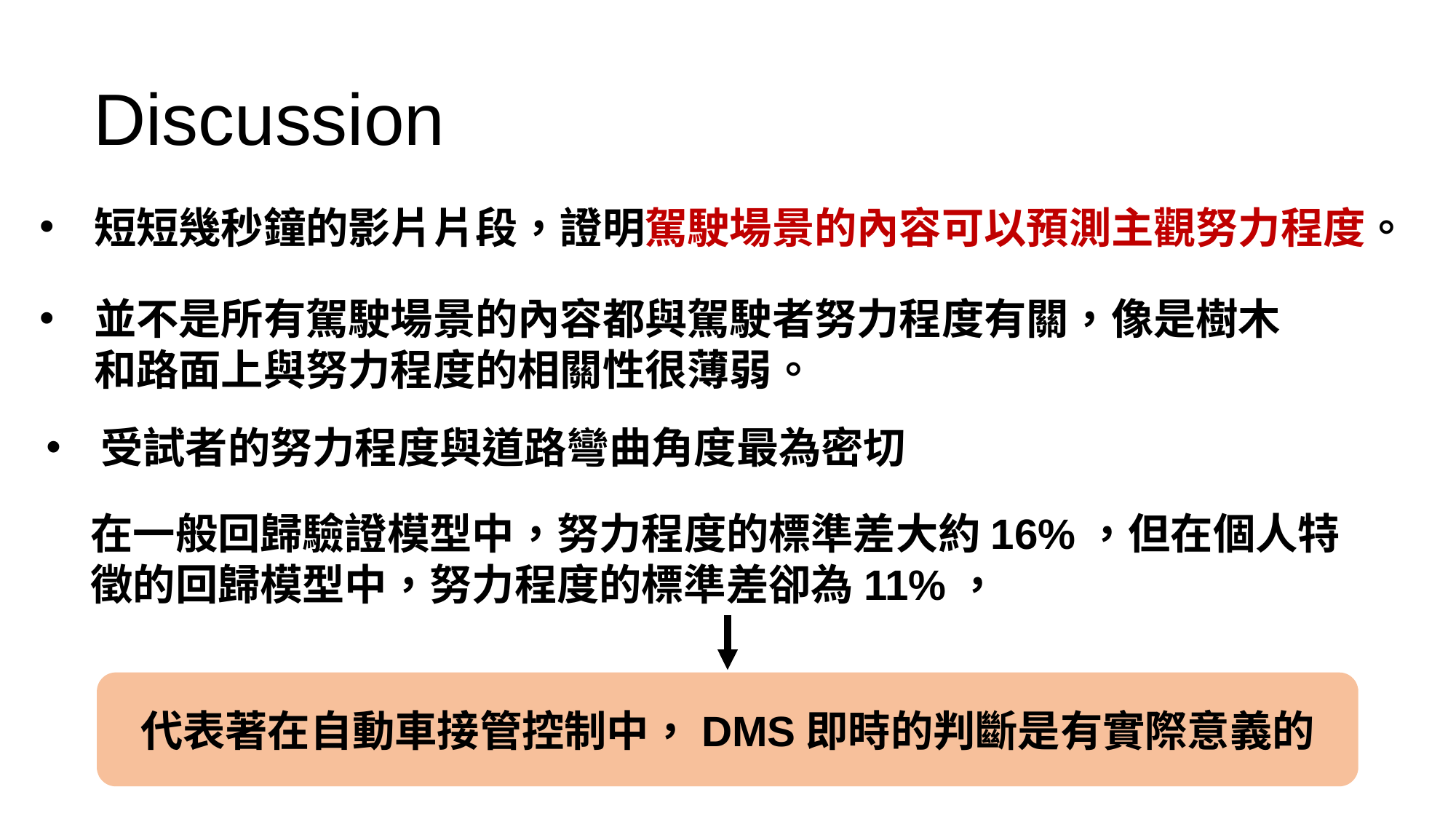

Discussion
短短幾秒鐘的影片片段，證明駕駛場景的內容可以預測主觀努力程度。
並不是所有駕駛場景的內容都與駕駛者努力程度有關，像是樹木和路面上與努力程度的相關性很薄弱。
受試者的努力程度與道路彎曲角度最為密切
在一般回歸驗證模型中，努力程度的標準差大約16%，但在個人特徵的回歸模型中，努力程度的標準差卻為11%，
代表著在自動車接管控制中，DMS即時的判斷是有實際意義的